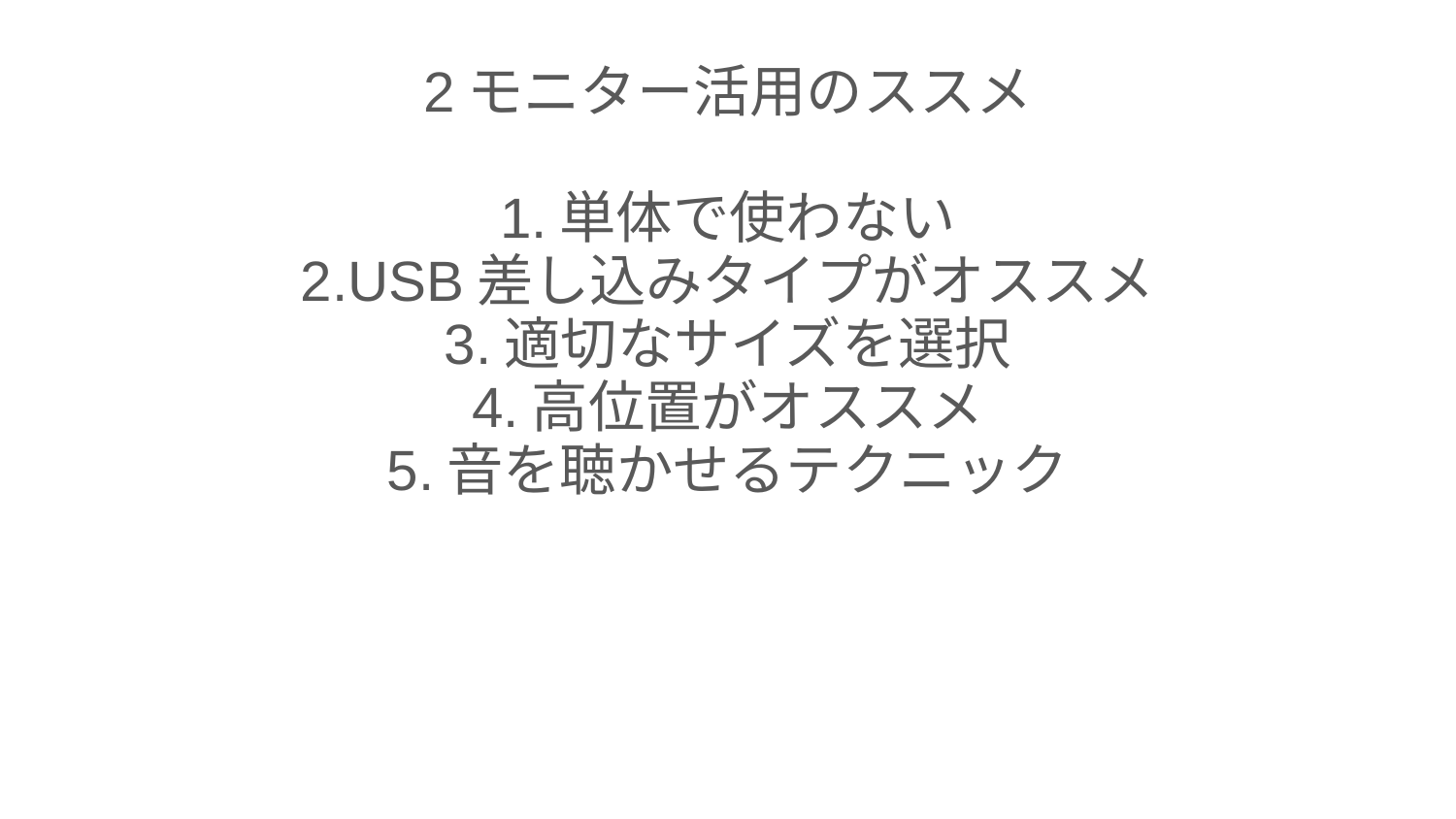

2モニター活用のススメ

1.単体で使わない
2.USB差し込みタイプがオススメ
3.適切なサイズを選択
4.高位置がオススメ
5.音を聴かせるテクニック